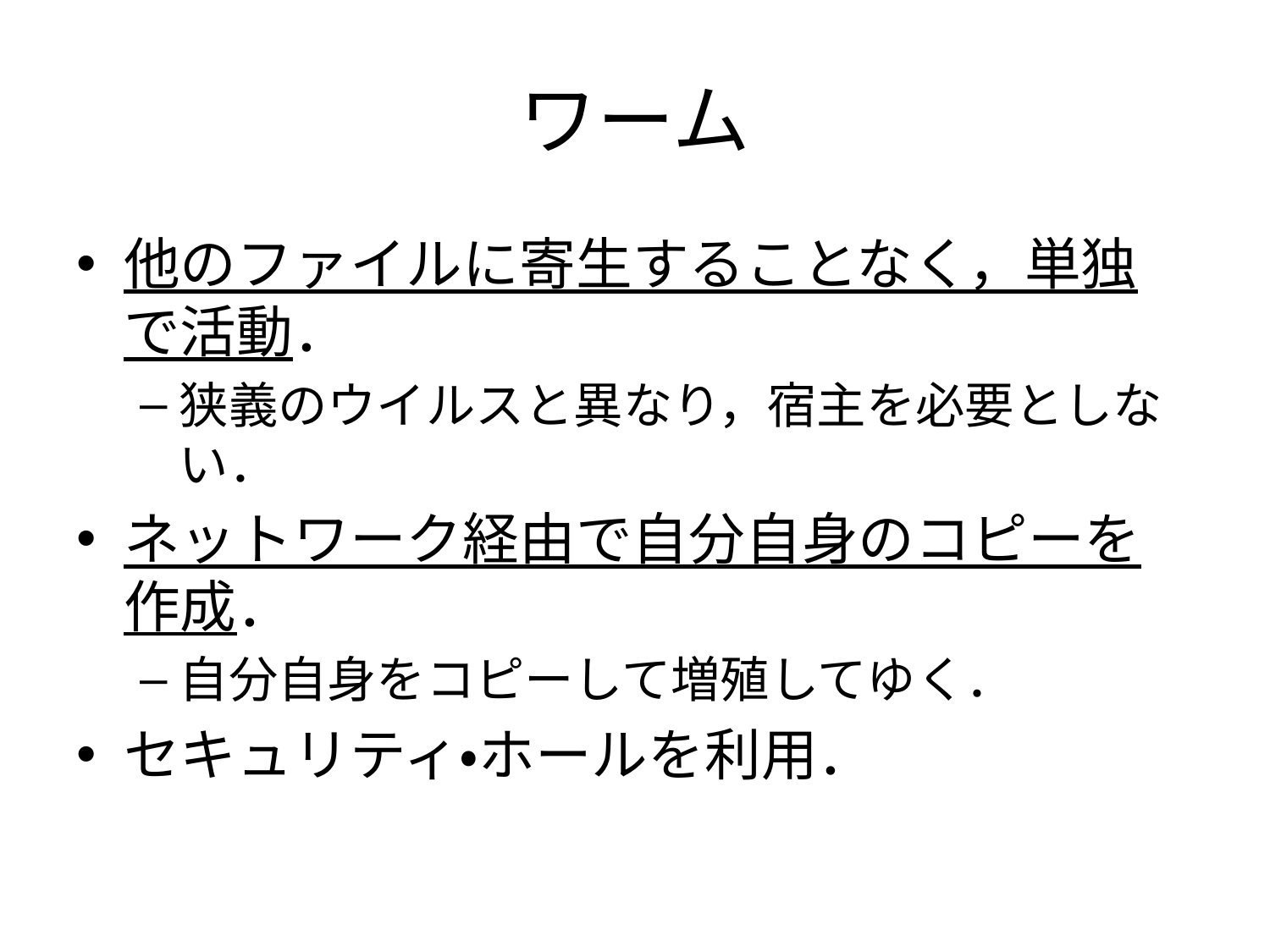

# ワーム
他のファイルに寄生することなく，単独で活動．
狭義のウイルスと異なり，宿主を必要としない．
ネットワーク経由で自分自身のコピーを作成．
自分自身をコピーして増殖してゆく．
セキュリティ・ホールを利用．